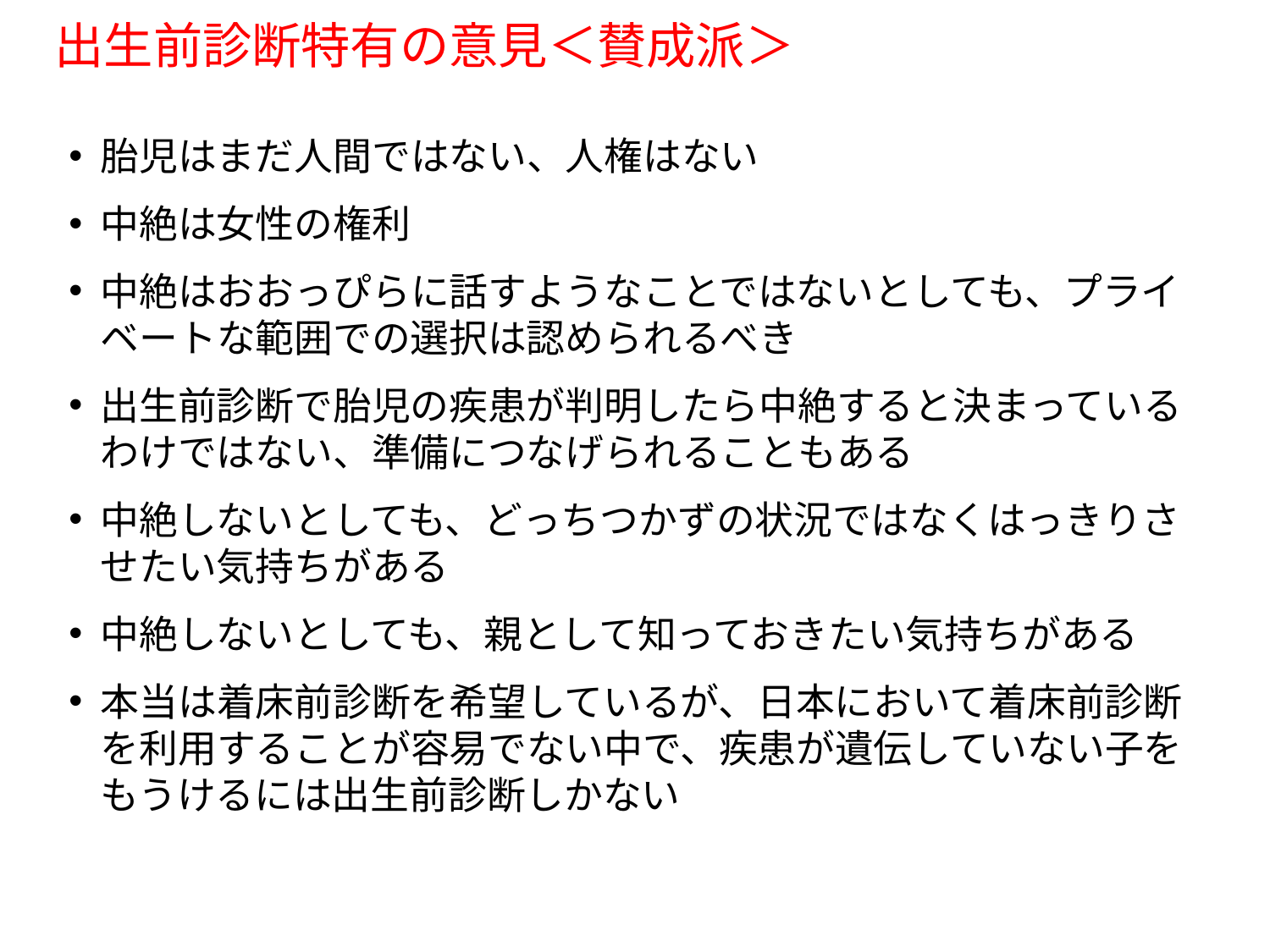

# 出生前診断特有の意見＜賛成派＞
胎児はまだ人間ではない、人権はない
中絶は女性の権利
中絶はおおっぴらに話すようなことではないとしても、プライベートな範囲での選択は認められるべき
出生前診断で胎児の疾患が判明したら中絶すると決まっているわけではない、準備につなげられることもある
中絶しないとしても、どっちつかずの状況ではなくはっきりさせたい気持ちがある
中絶しないとしても、親として知っておきたい気持ちがある
本当は着床前診断を希望しているが、日本において着床前診断を利用することが容易でない中で、疾患が遺伝していない子をもうけるには出生前診断しかない